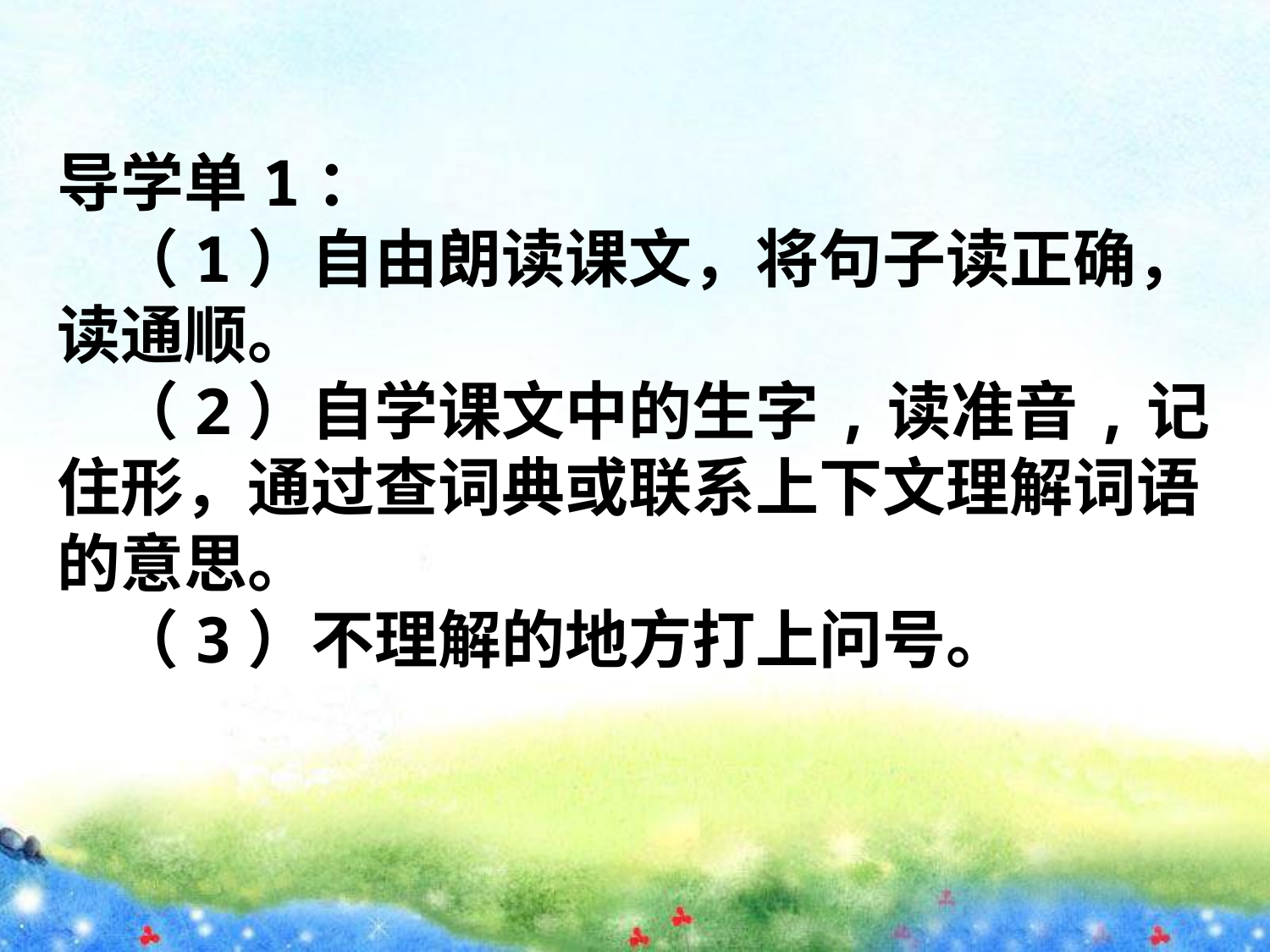

导学单1：
   （1）自由朗读课文，将句子读正确，读通顺。
   （2）自学课文中的生字,读准音,记住形，通过查词典或联系上下文理解词语的意思。
   （3）不理解的地方打上问号。